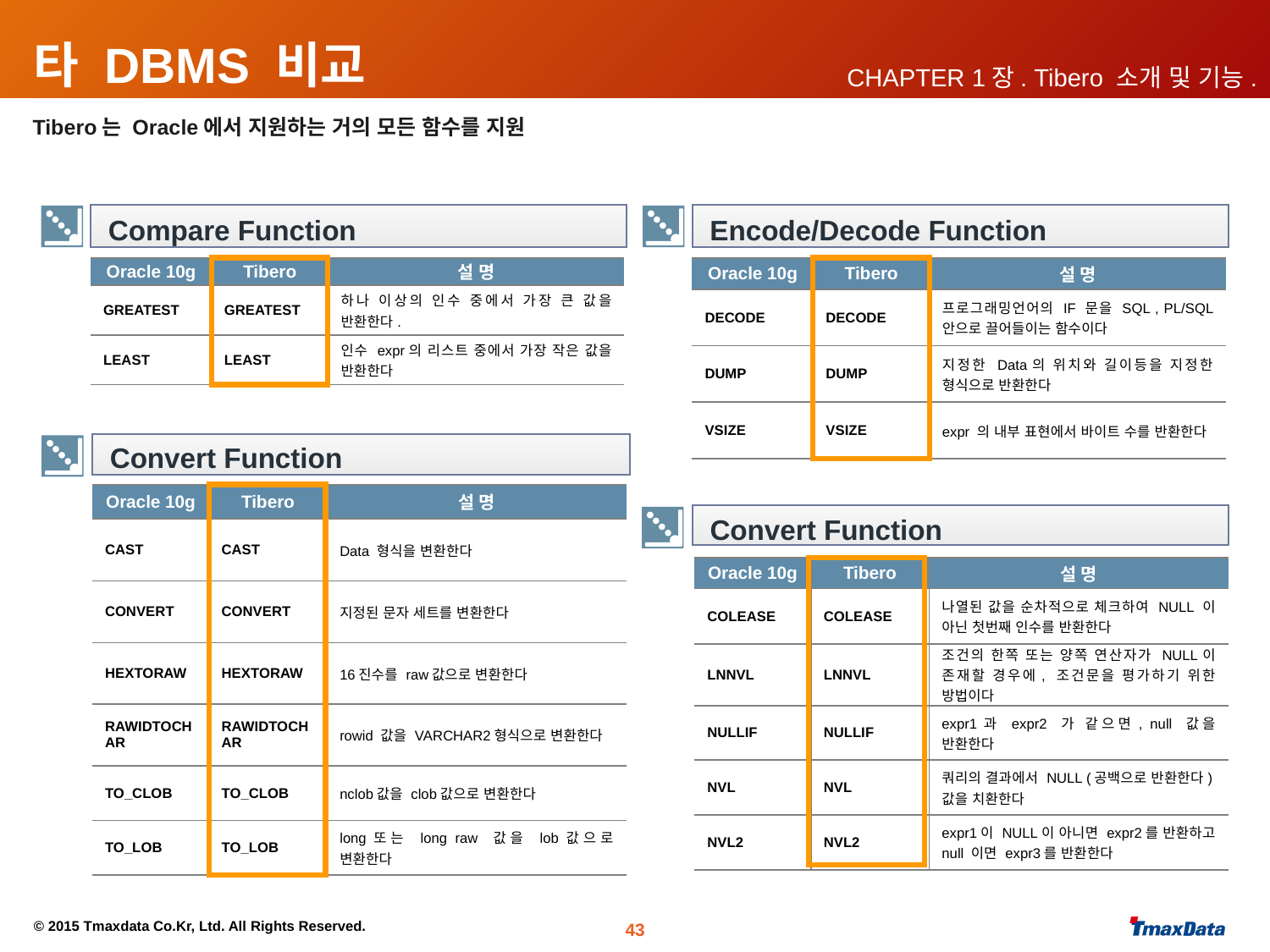

# 타 DBMS 비교
CHAPTER 1장. Tibero 소개 및 기능.
Tibero는 Oracle에서 지원하는 거의 모든 함수를 지원
Compare Function
Encode/Decode Function

| Oracle 10g | Tibero | 설 명 |
| --- | --- | --- |
| GREATEST | GREATEST | 하나 이상의 인수 중에서 가장 큰 값을 반환한다. |
| LEAST | LEAST | 인수 expr의 리스트 중에서 가장 작은 값을 반환한다 |

| Oracle 10g | Tibero | 설 명 |
| --- | --- | --- |
| DECODE | DECODE | 프로그래밍언어의 IF 문을 SQL , PL/SQL 안으로 끌어들이는 함수이다 |
| DUMP | DUMP | 지정한 Data의 위치와 길이등을 지정한 형식으로 반환한다 |
| VSIZE | VSIZE | expr 의 내부 표현에서 바이트 수를 반환한다 |

Convert Function

| Oracle 10g | Tibero | 설 명 |
| --- | --- | --- |
| CAST | CAST | Data 형식을 변환한다 |
| CONVERT | CONVERT | 지정된 문자 세트를 변환한다 |
| HEXTORAW | HEXTORAW | 16진수를 raw값으로 변환한다 |
| RAWIDTOCHAR | RAWIDTOCHAR | rowid 값을 VARCHAR2형식으로 변환한다 |
| TO\_CLOB | TO\_CLOB | nclob값을 clob값으로 변환한다 |
| TO\_LOB | TO\_LOB | long또는 long raw 값을 lob값으로 변환한다 |

Convert Function

| Oracle 10g | Tibero | 설 명 |
| --- | --- | --- |
| COLEASE | COLEASE | 나열된 값을 순차적으로 체크하여 NULL 이 아닌 첫번째 인수를 반환한다 |
| LNNVL | LNNVL | 조건의 한쪽 또는 양쪽 연산자가 NULL이 존재할 경우에, 조건문을 평가하기 위한 방법이다 |
| NULLIF | NULLIF | expr1과 expr2 가 같으면, null 값을 반환한다 |
| NVL | NVL | 쿼리의 결과에서 NULL (공백으로 반환한다)값을 치환한다 |
| NVL2 | NVL2 | expr1이 NULL이 아니면 expr2를 반환하고 null 이면 expr3를 반환한다 |